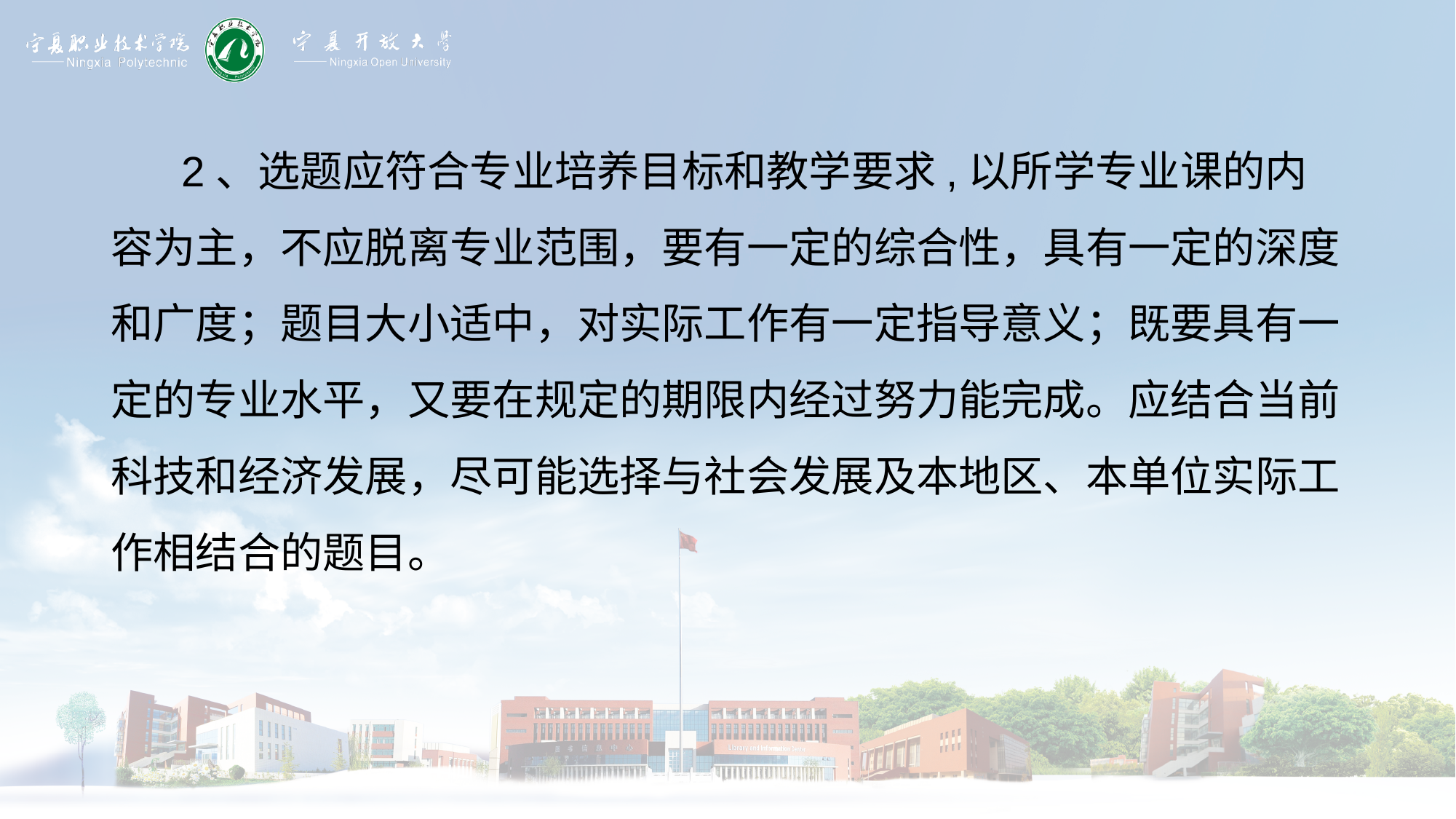

2、选题应符合专业培养目标和教学要求,以所学专业课的内容为主，不应脱离专业范围，要有一定的综合性，具有一定的深度和广度；题目大小适中，对实际工作有一定指导意义；既要具有一定的专业水平，又要在规定的期限内经过努力能完成。应结合当前科技和经济发展，尽可能选择与社会发展及本地区、本单位实际工作相结合的题目。